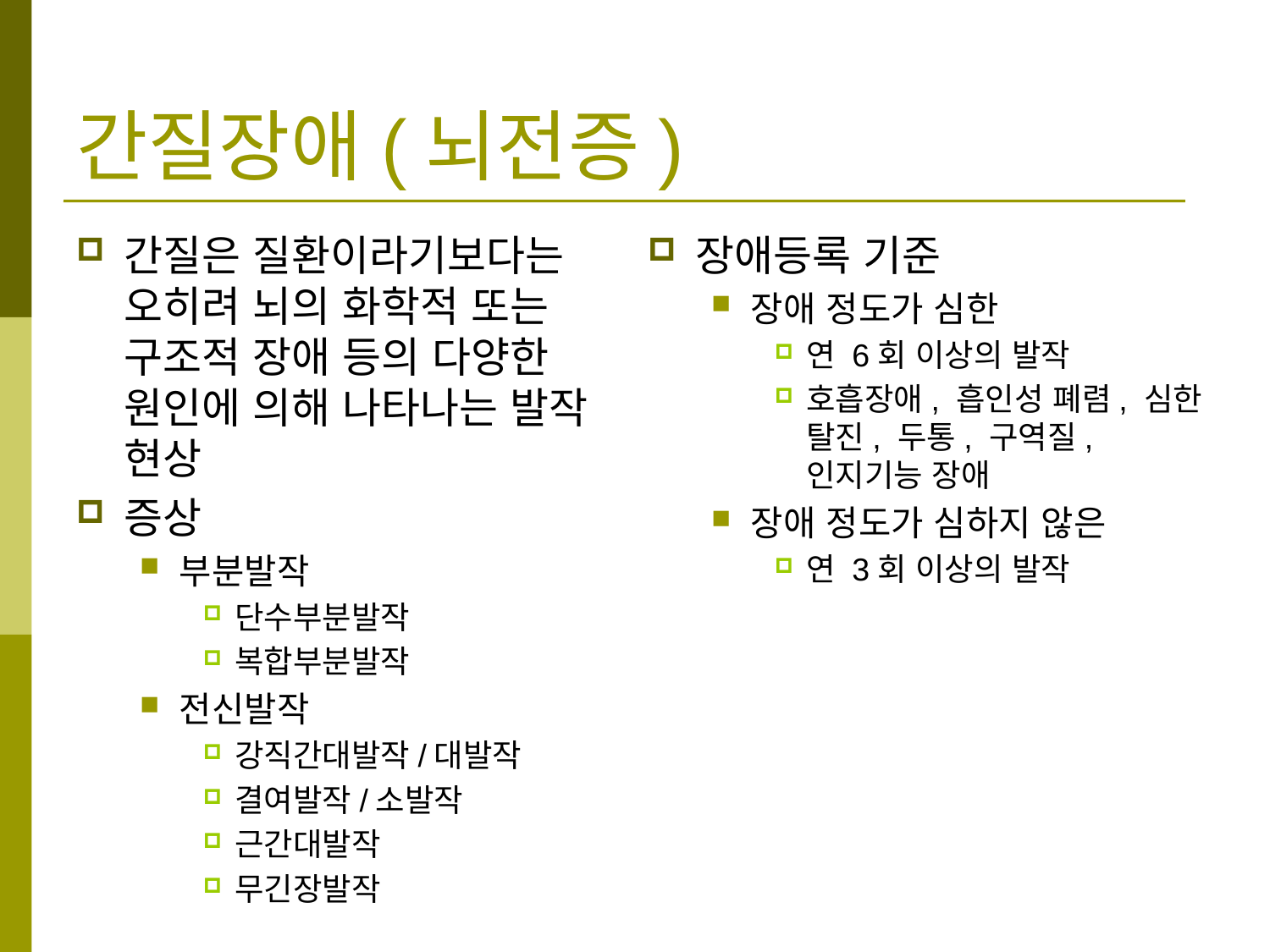

# 간질장애(뇌전증)
간질은 질환이라기보다는 오히려 뇌의 화학적 또는 구조적 장애 등의 다양한 원인에 의해 나타나는 발작 현상
증상
부분발작
단수부분발작
복합부분발작
전신발작
강직간대발작/대발작
결여발작/소발작
근간대발작
무긴장발작
장애등록 기준
장애 정도가 심한
연 6회 이상의 발작
호흡장애, 흡인성 폐렴, 심한 탈진, 두통, 구역질, 인지기능 장애
장애 정도가 심하지 않은
연 3회 이상의 발작